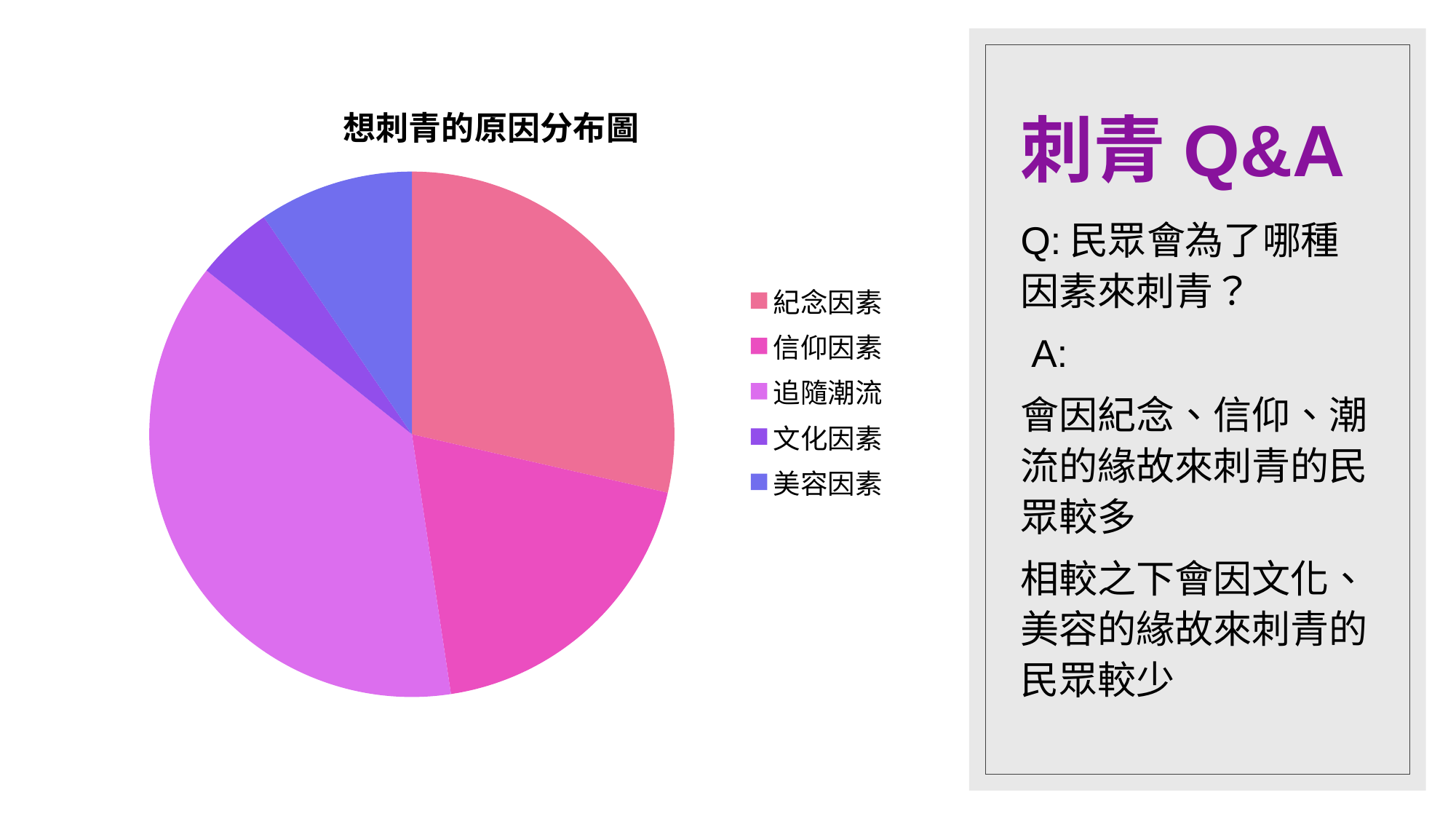

# 刺青Q&A

### Chart:

| Category | 想刺青的原因分布圖 |
|---|---|
| 紀念因素 | 6.0 |
| 信仰因素 | 4.0 |
| 追隨潮流 | 8.0 |
| 文化因素 | 1.0 |
| 美容因素 | 2.0 |
Q:民眾會為了哪種因素來刺青？
 A:
會因紀念、信仰、潮流的緣故來刺青的民眾較多
相較之下會因文化、美容的緣故來刺青的民眾較少